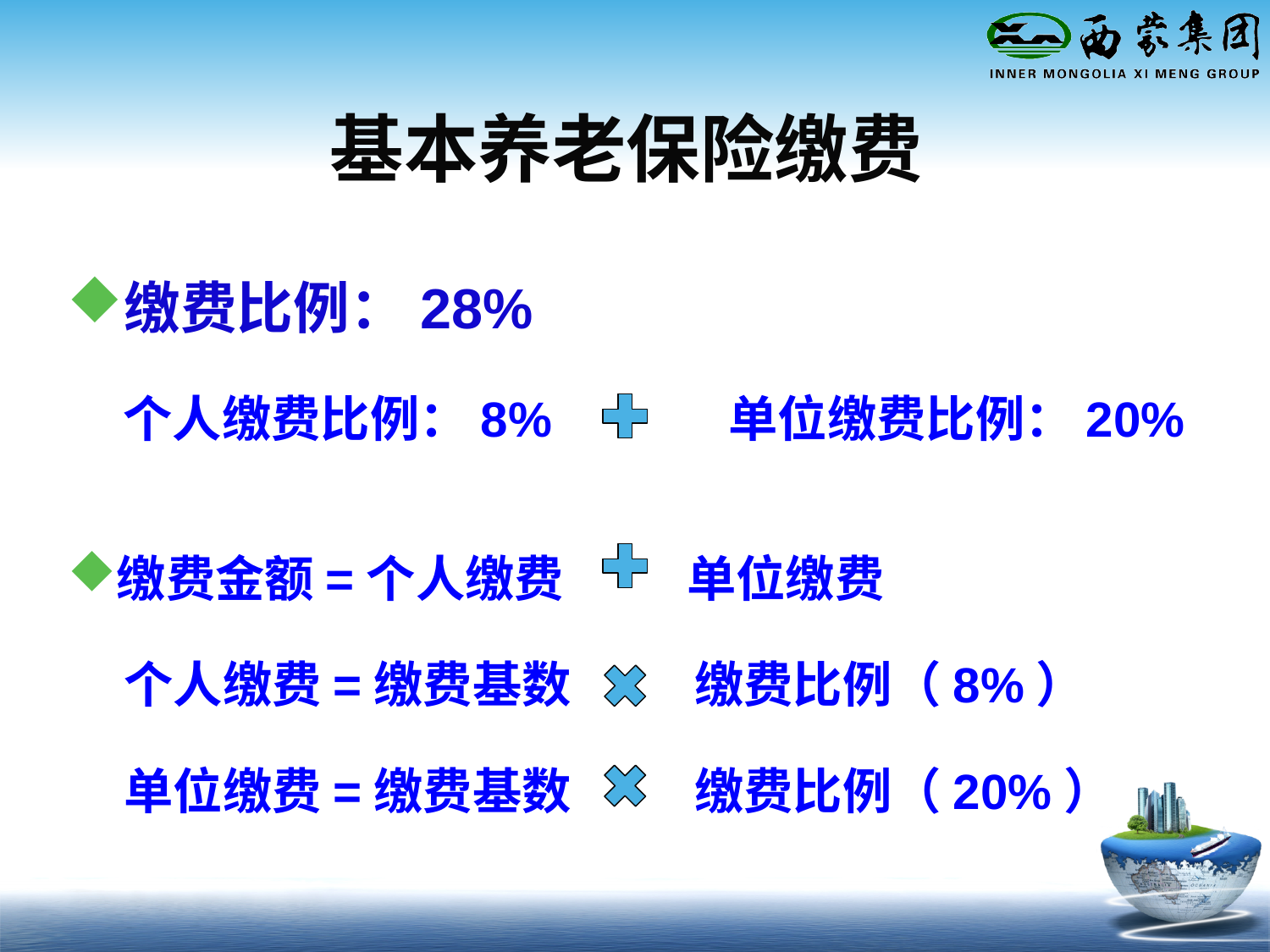

基本养老保险缴费

缴费比例：28%

    个人缴费比例：8%            单位缴费比例：20%

缴费金额=个人缴费           单位缴费

    个人缴费=缴费基数           缴费比例（8%）

    单位缴费=缴费基数           缴费比例（20%）